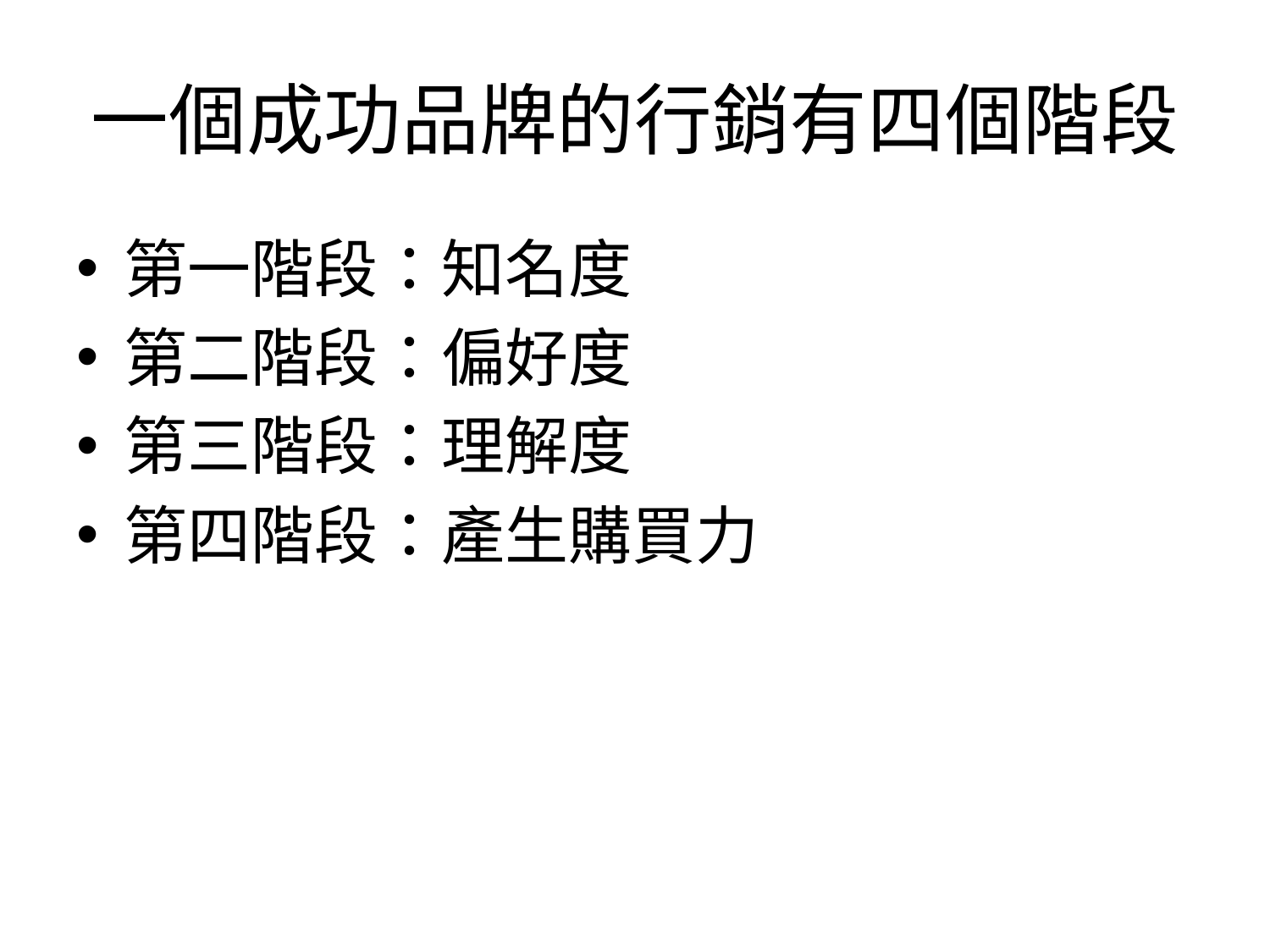

# 一個成功品牌的行銷有四個階段
第一階段：知名度
第二階段：偏好度
第三階段：理解度
第四階段：產生購買力